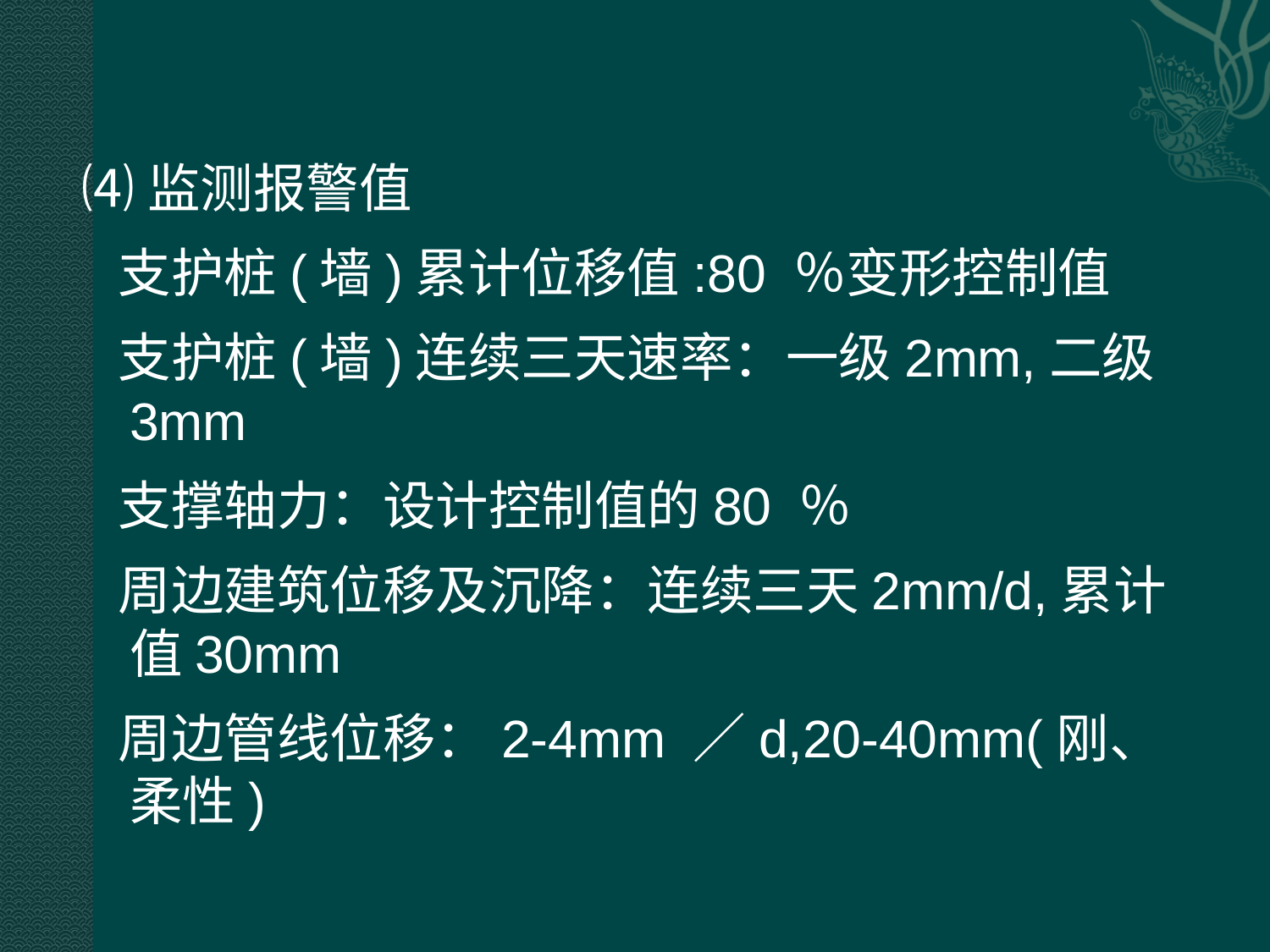

⑷监测报警值
  支护桩(墙)累计位移值:80 ％变形控制值
  支护桩(墙)连续三天速率：一级2mm,二级3mm
  支撑轴力：设计控制值的80 ％
  周边建筑位移及沉降：连续三天2mm/d,累计值30mm
  周边管线位移：2-4mm ／d,20-40mm(刚、柔性)